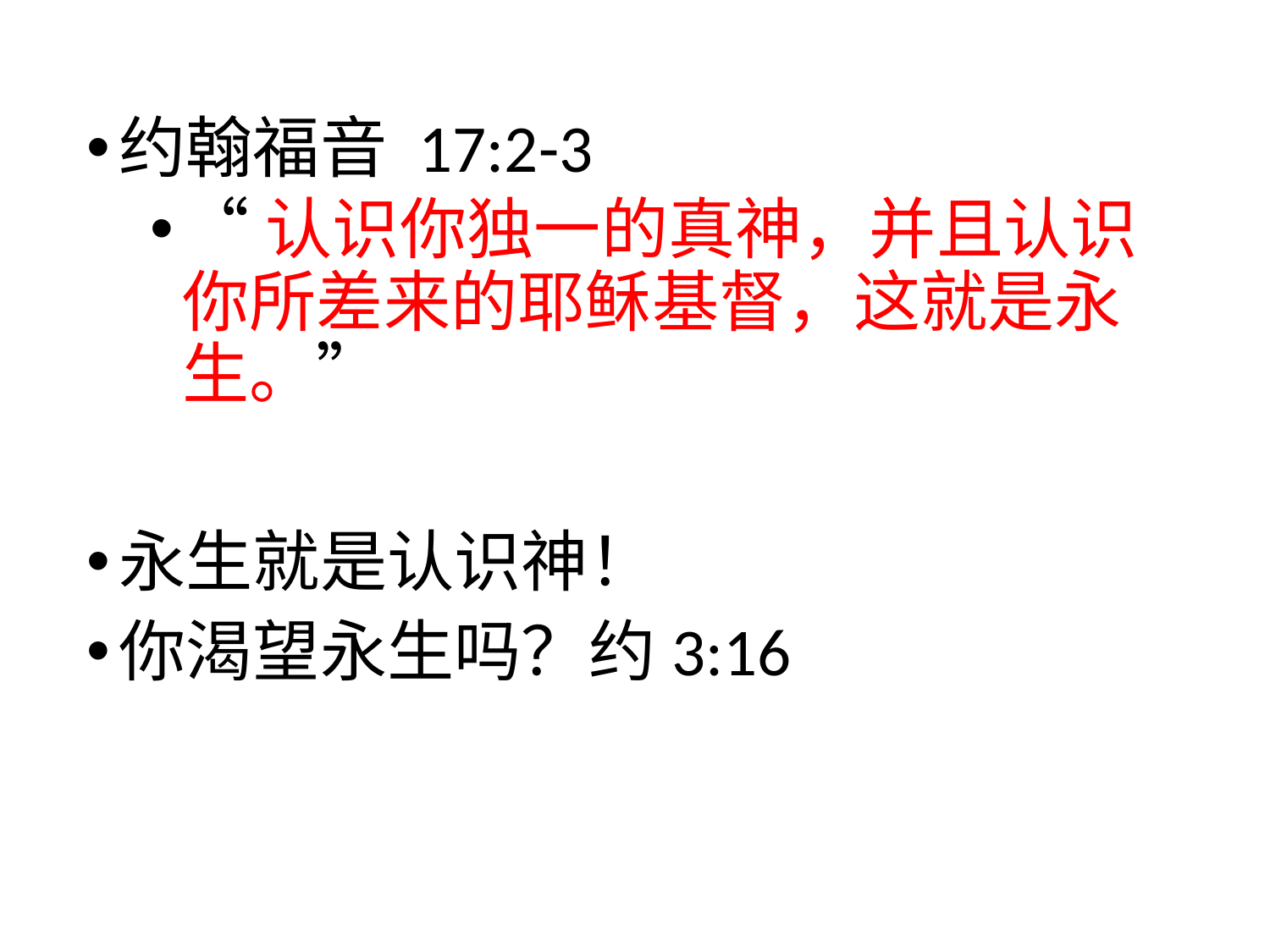

约翰福音 17:2-3
“认识你独一的真神，并且认识你所差来的耶稣基督，这就是永生。”

永生就是认识神！
你渴望永生吗？约3:16